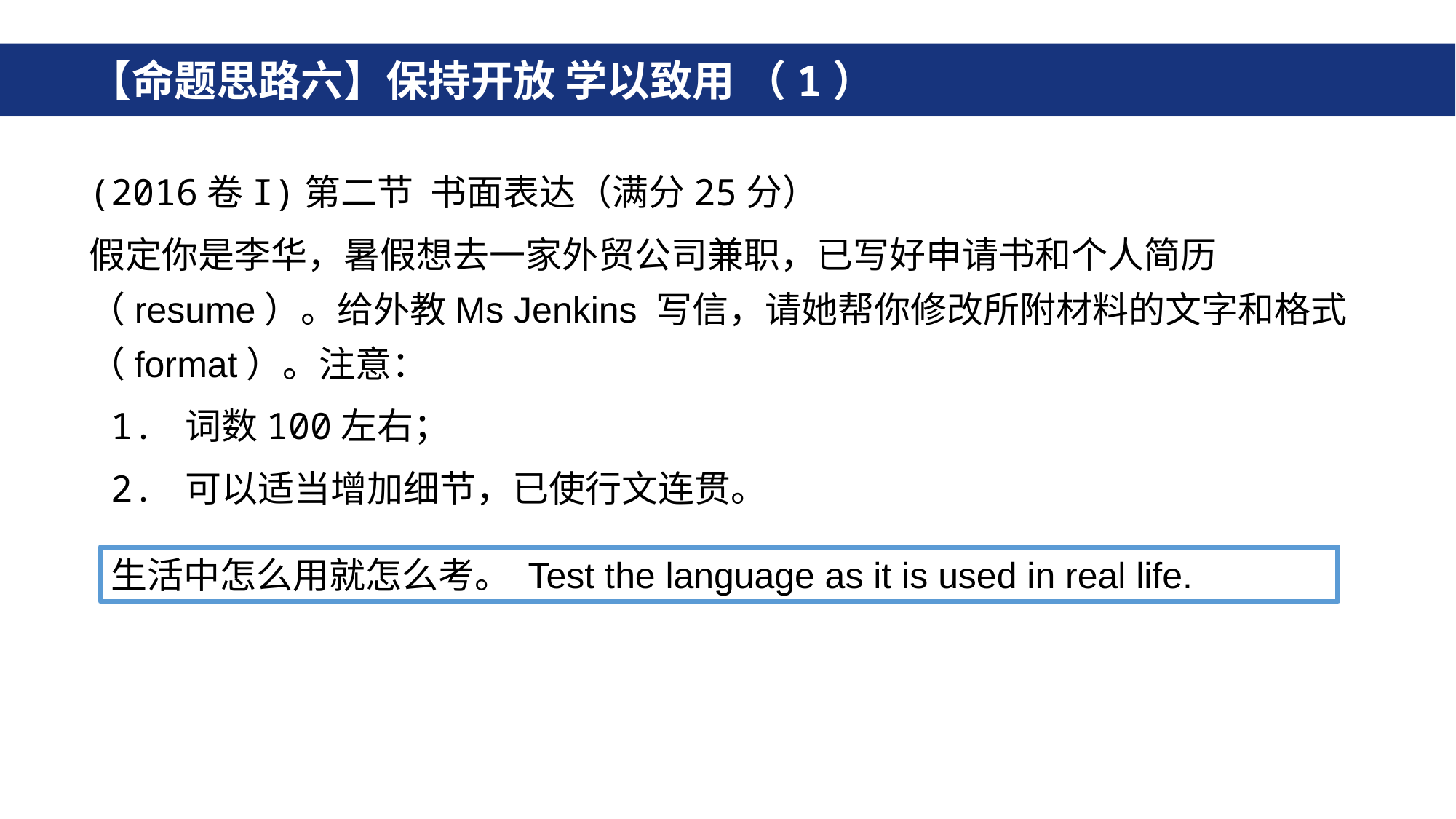

# 【命题思路六】保持开放 学以致用 （1）
(2016卷I)第二节  书面表达（满分25分）
假定你是李华，暑假想去一家外贸公司兼职，已写好申请书和个人简历（resume）。给外教Ms Jenkins 写信，请她帮你修改所附材料的文字和格式（format）。注意：
 1. 词数100左右；
 2. 可以适当增加细节，已使行文连贯。

生活中怎么用就怎么考。 Test the language as it is used in real life.